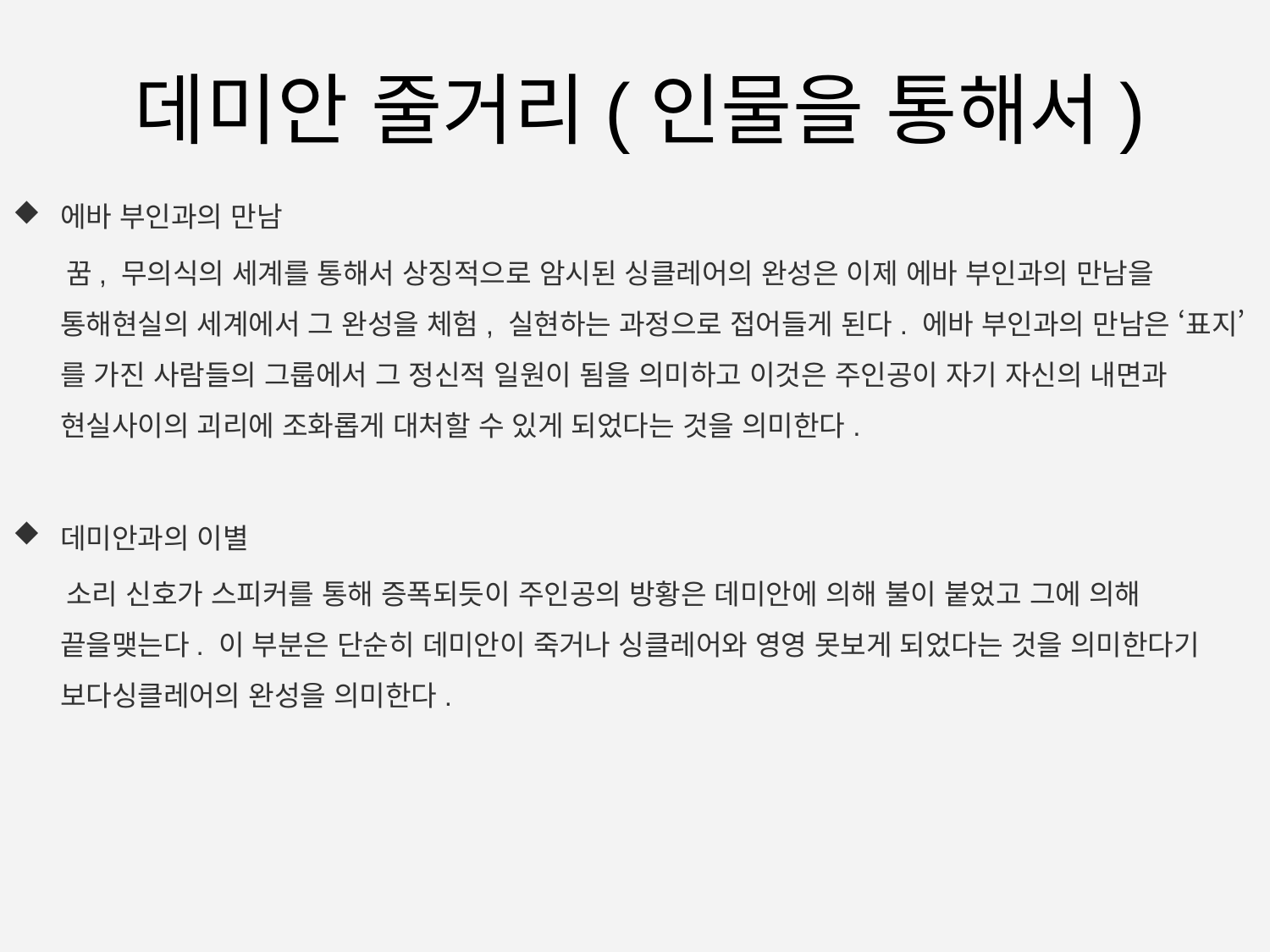

데미안 줄거리(인물을 통해서)
에바 부인과의 만남
      꿈, 무의식의 세계를 통해서 상징적으로 암시된 싱클레어의 완성은 이제 에바 부인과의 만남을 통해현실의 세계에서 그 완성을 체험, 실현하는 과정으로 접어들게 된다. 에바 부인과의 만남은 ‘표지’를 가진 사람들의 그룹에서 그 정신적 일원이 됨을 의미하고 이것은 주인공이 자기 자신의 내면과 현실사이의 괴리에 조화롭게 대처할 수 있게 되었다는 것을 의미한다.

데미안과의 이별
      소리 신호가 스피커를 통해 증폭되듯이 주인공의 방황은 데미안에 의해 불이 붙었고 그에 의해 끝을맺는다. 이 부분은 단순히 데미안이 죽거나 싱클레어와 영영 못보게 되었다는 것을 의미한다기 보다싱클레어의 완성을 의미한다.